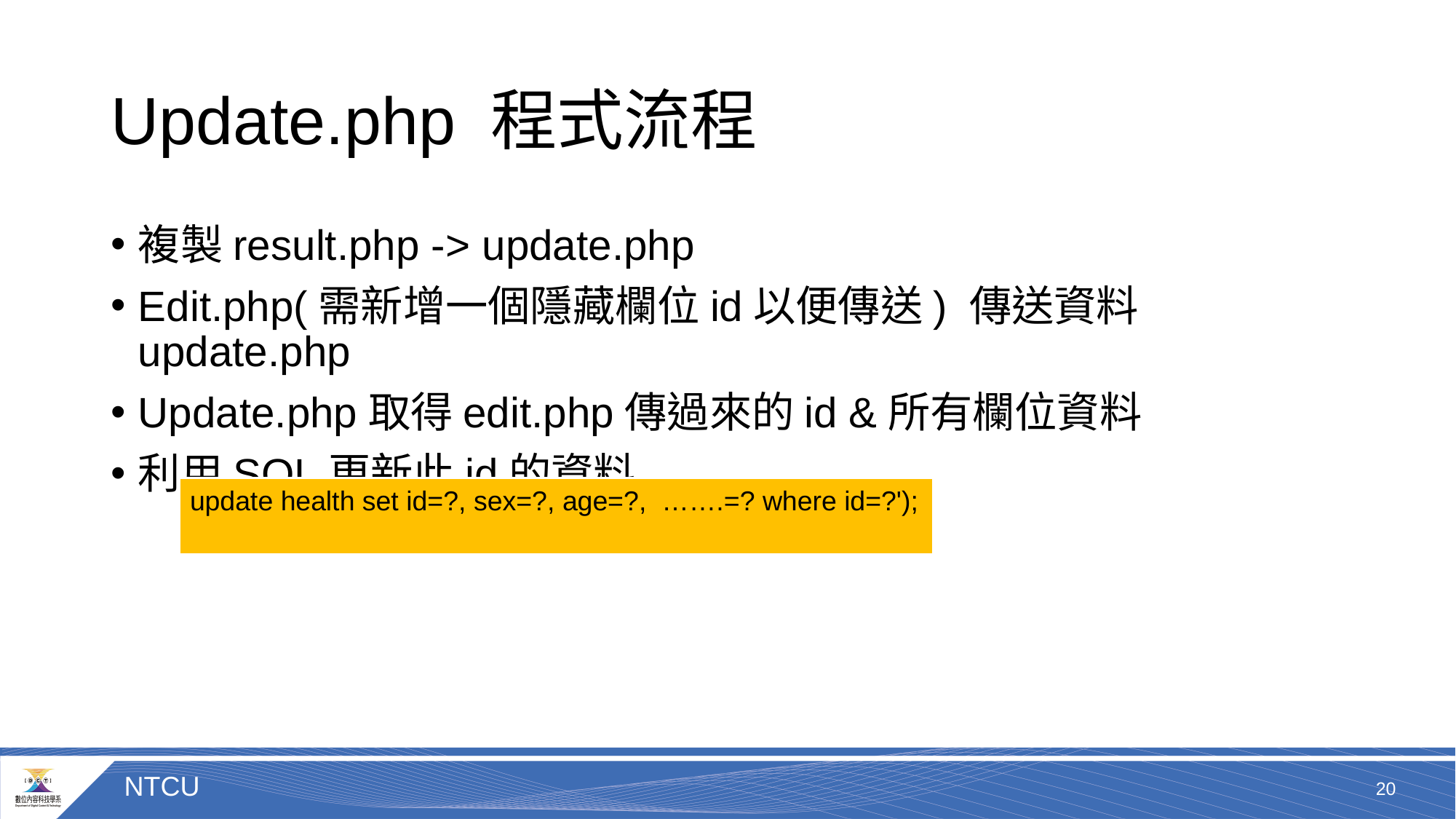

# Update.php 程式流程
複製result.php -> update.php
Edit.php(需新增一個隱藏欄位id以便傳送) 傳送資料update.php
Update.php取得edit.php傳過來的id &所有欄位資料
利用SQL更新此id的資料

update health set id=?, sex=?, age=?,  …….=? where id=?');

20